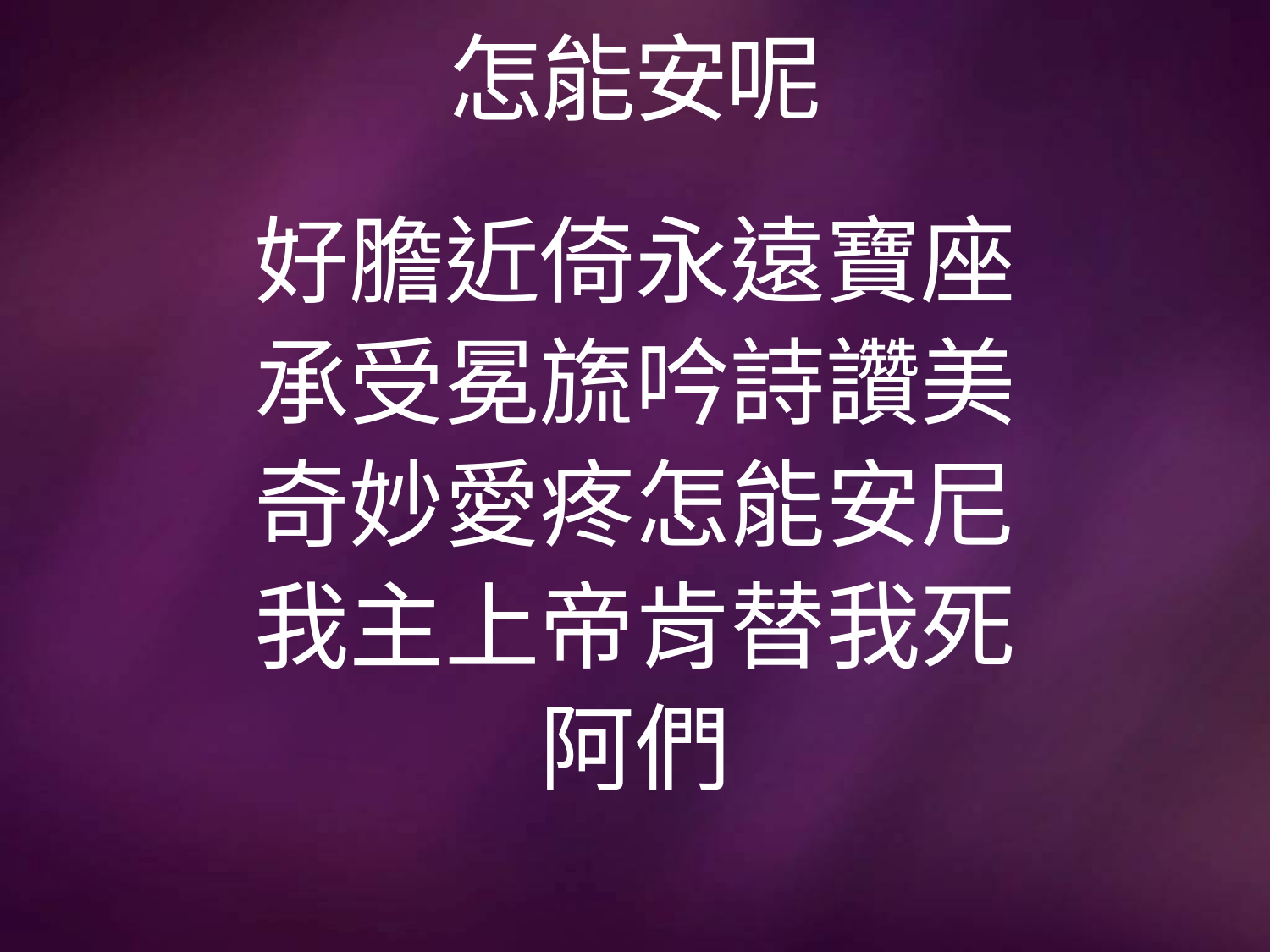

# 怎能安呢
好膽近倚永遠寶座
承受冕旒吟詩讚美
奇妙愛疼怎能安尼
我主上帝肯替我死
阿們